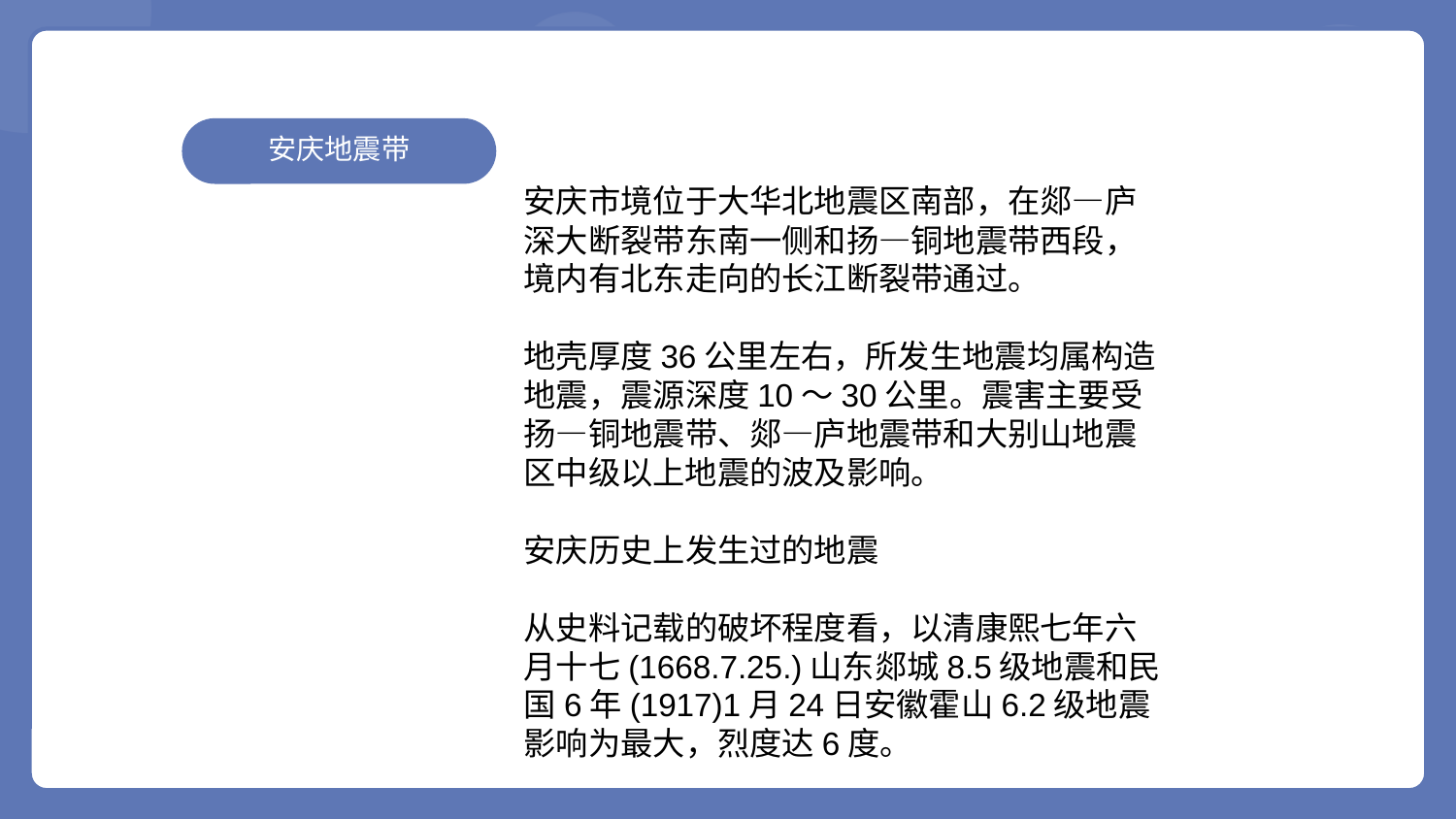

安庆地震带

安庆市境位于大华北地震区南部，在郯—庐深大断裂带东南一侧和扬—铜地震带西段，境内有北东走向的长江断裂带通过。

地壳厚度36公里左右，所发生地震均属构造地震，震源深度10～30公里。震害主要受扬—铜地震带、郯—庐地震带和大别山地震区中级以上地震的波及影响。

安庆历史上发生过的地震

从史料记载的破坏程度看，以清康熙七年六月十七(1668.7.25.)山东郯城8.5级地震和民国6年(1917)1月24日安徽霍山6.2级地震影响为最大，烈度达6度。